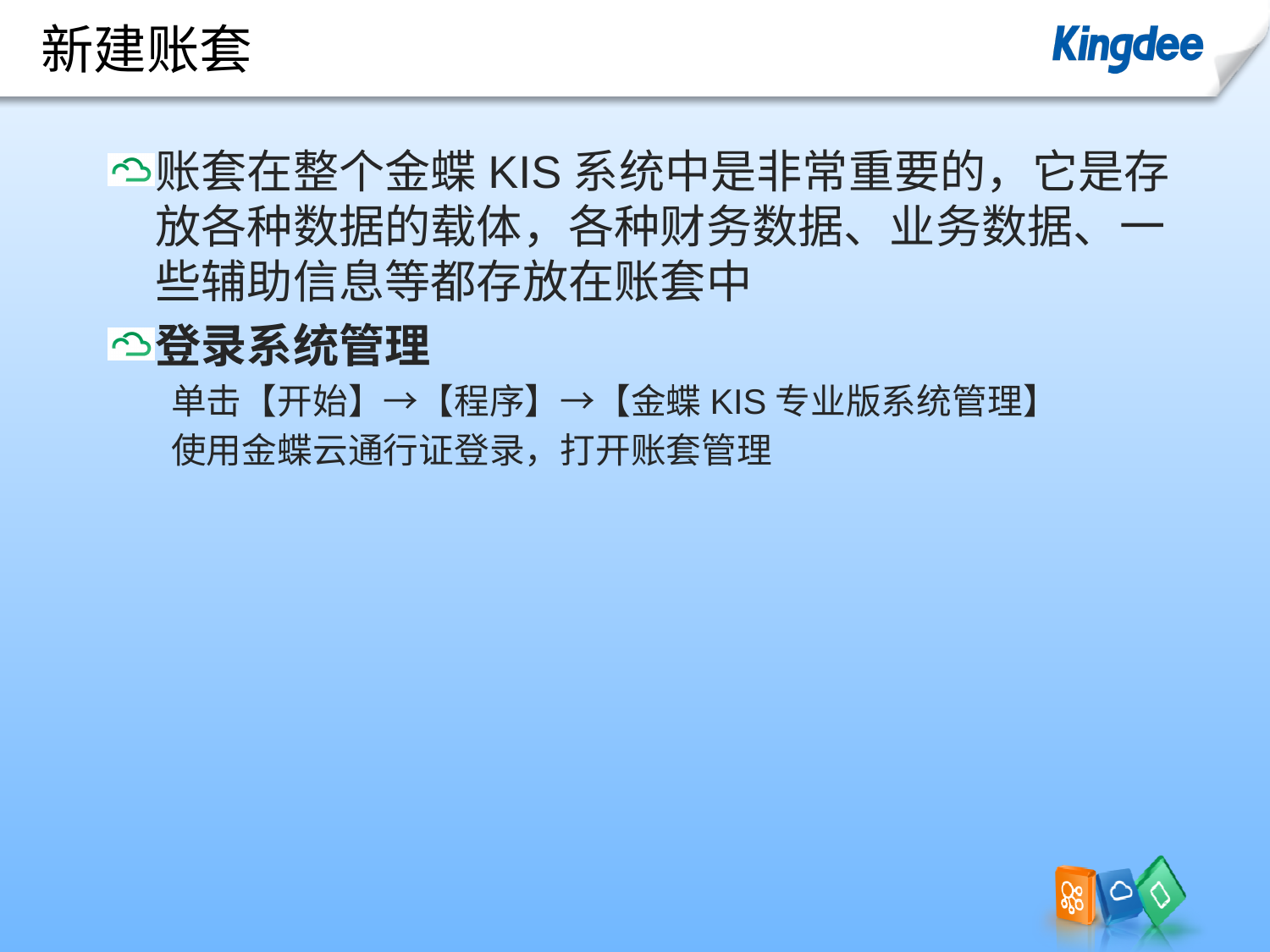

# 新建账套
账套在整个金蝶KIS系统中是非常重要的，它是存放各种数据的载体，各种财务数据、业务数据、一些辅助信息等都存放在账套中
登录系统管理
单击【开始】→【程序】→【金蝶KIS专业版系统管理】
使用金蝶云通行证登录，打开账套管理